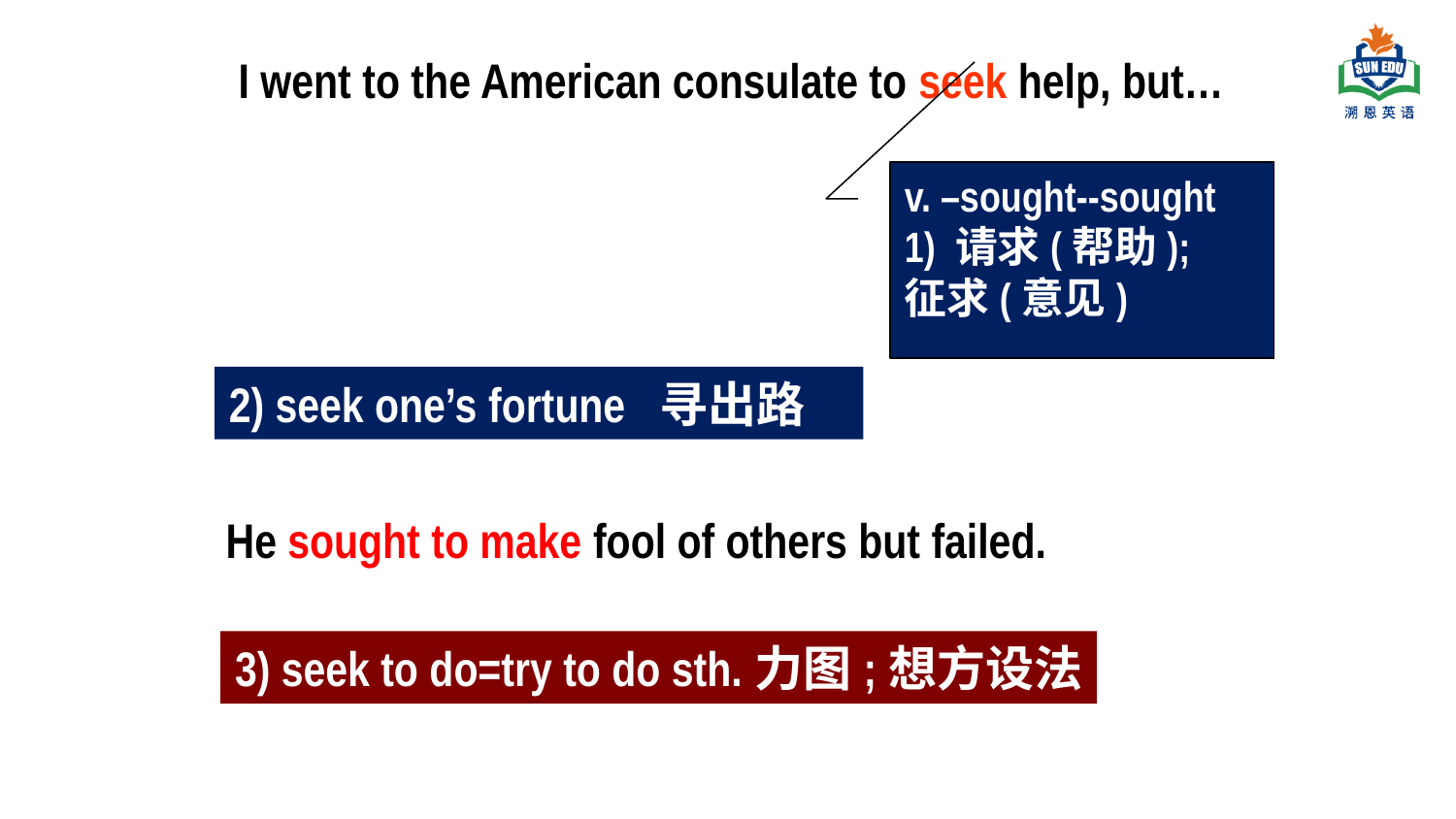

I went to the American consulate to seek help, but…
v. –sought--sought
1) 请求(帮助);
征求(意见)
2) seek one’s fortune  寻出路
He sought to make fool of others but failed.
3) seek to do=try to do sth.力图;想方设法